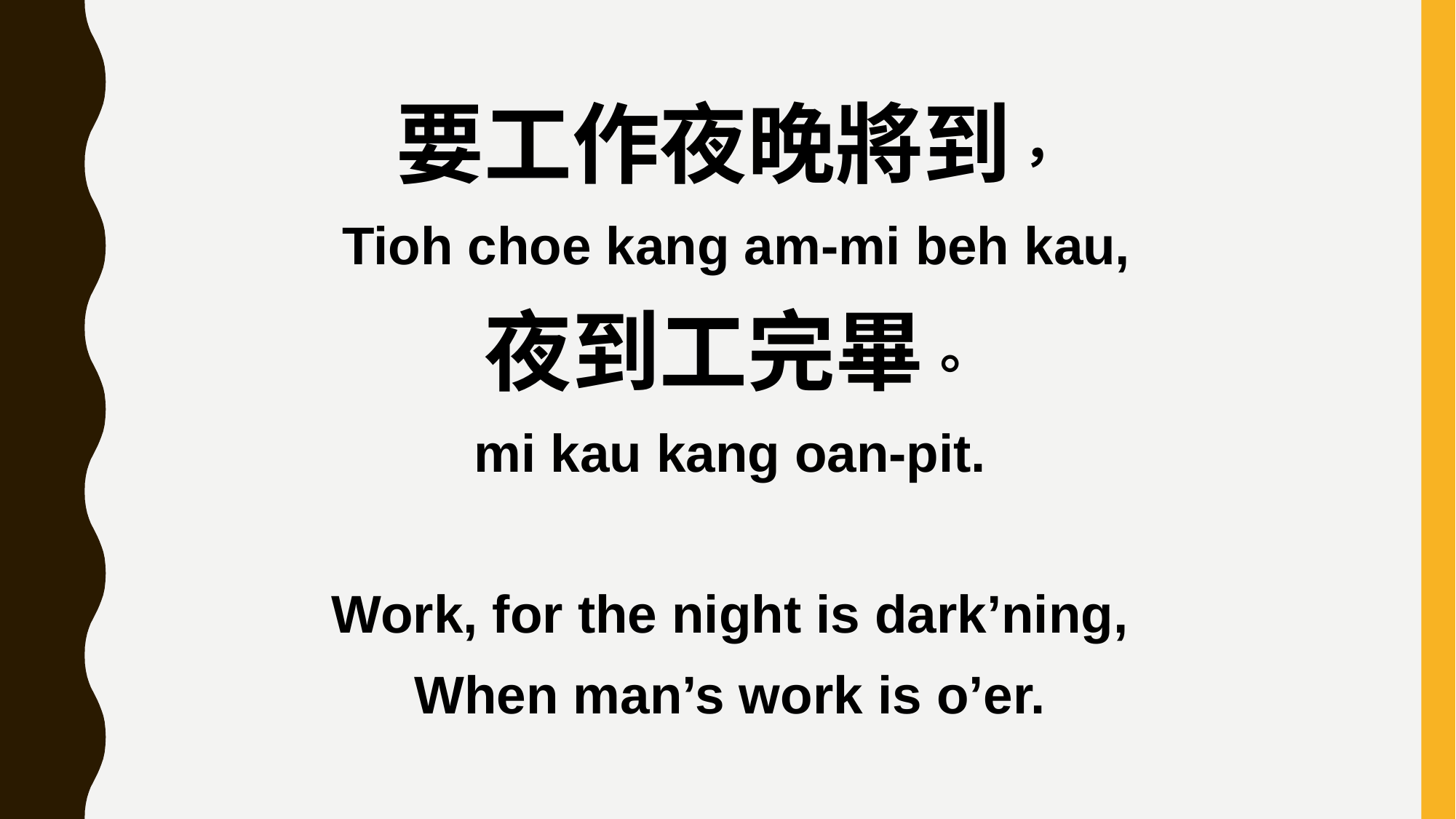

要工作夜晚將到，
 Tioh choe kang am-mi beh kau,
夜到工完畢。
mi kau kang oan-pit.

Work, for the night is dark’ning,
When man’s work is o’er.